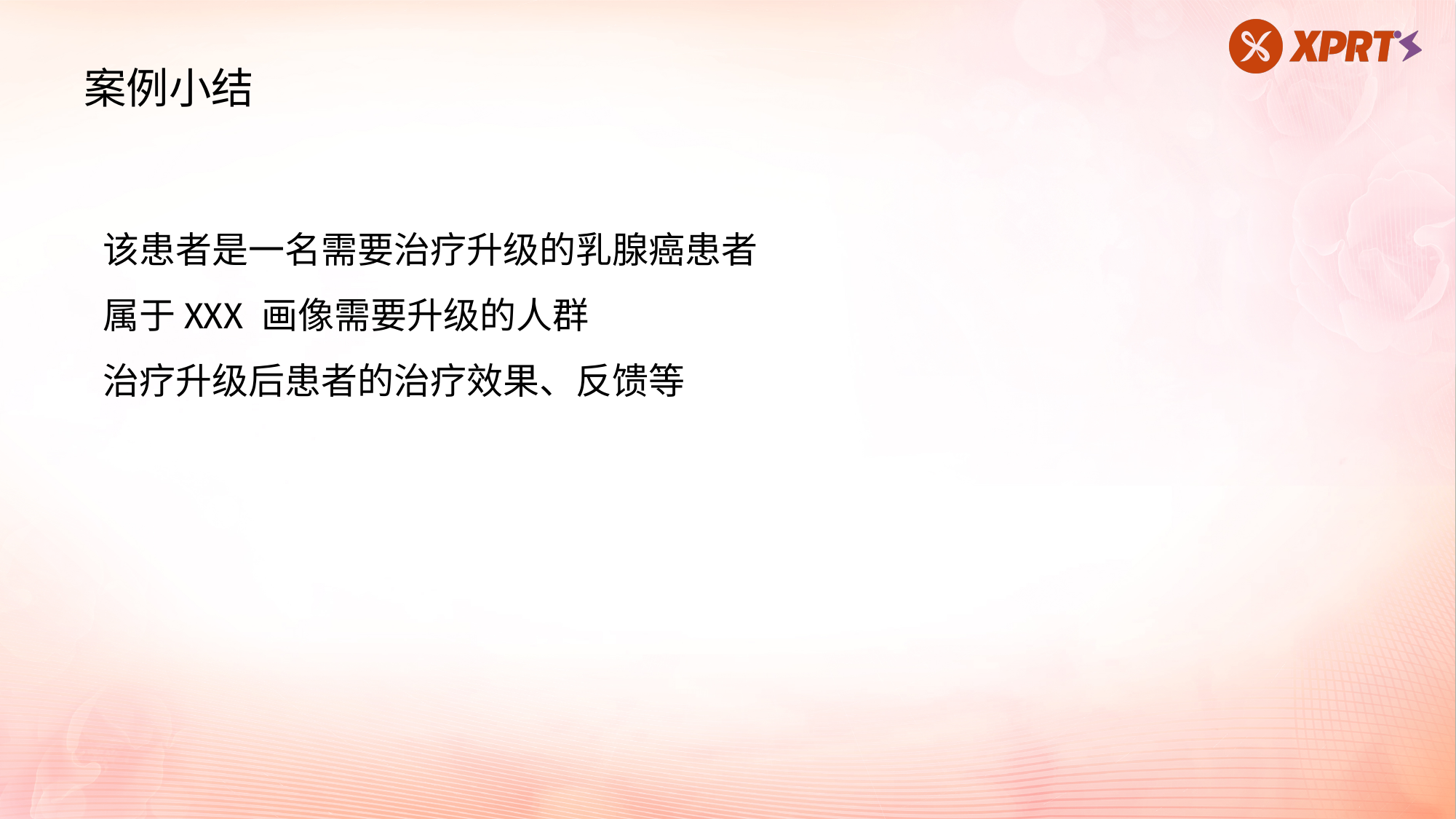

案例小结
该患者是一名需要治疗升级的乳腺癌患者
属于XXX 画像需要升级的人群
治疗升级后患者的治疗效果、反馈等